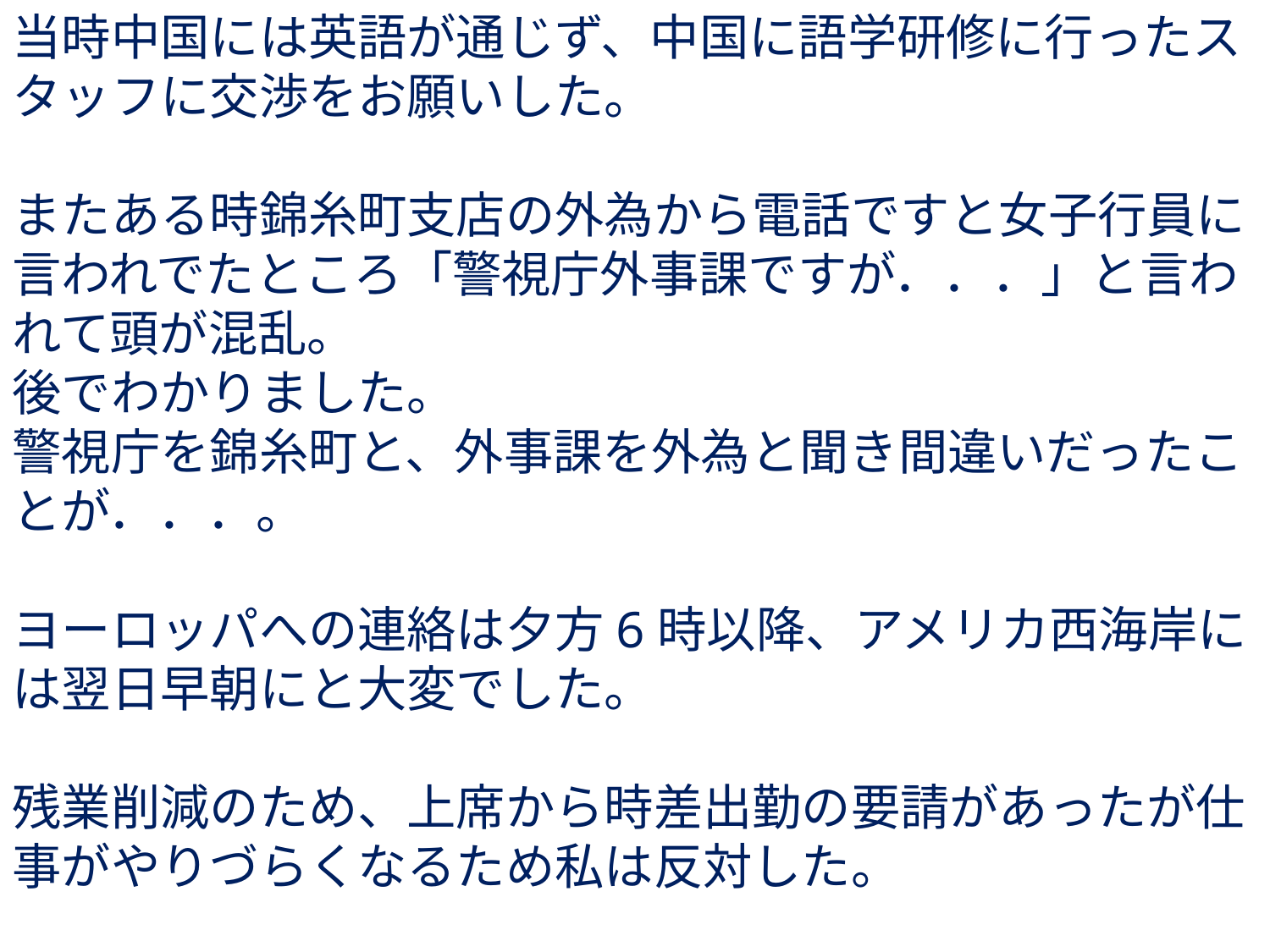

当時中国には英語が通じず、中国に語学研修に行ったスタッフに交渉をお願いした。

またある時錦糸町支店の外為から電話ですと女子行員に言われでたところ「警視庁外事課ですが．．．」と言われて頭が混乱。
後でわかりました。
警視庁を錦糸町と、外事課を外為と聞き間違いだったことが．．．。

ヨーロッパへの連絡は夕方6時以降、アメリカ西海岸には翌日早朝にと大変でした。

残業削減のため、上席から時差出勤の要請があったが仕事がやりづらくなるため私は反対した。